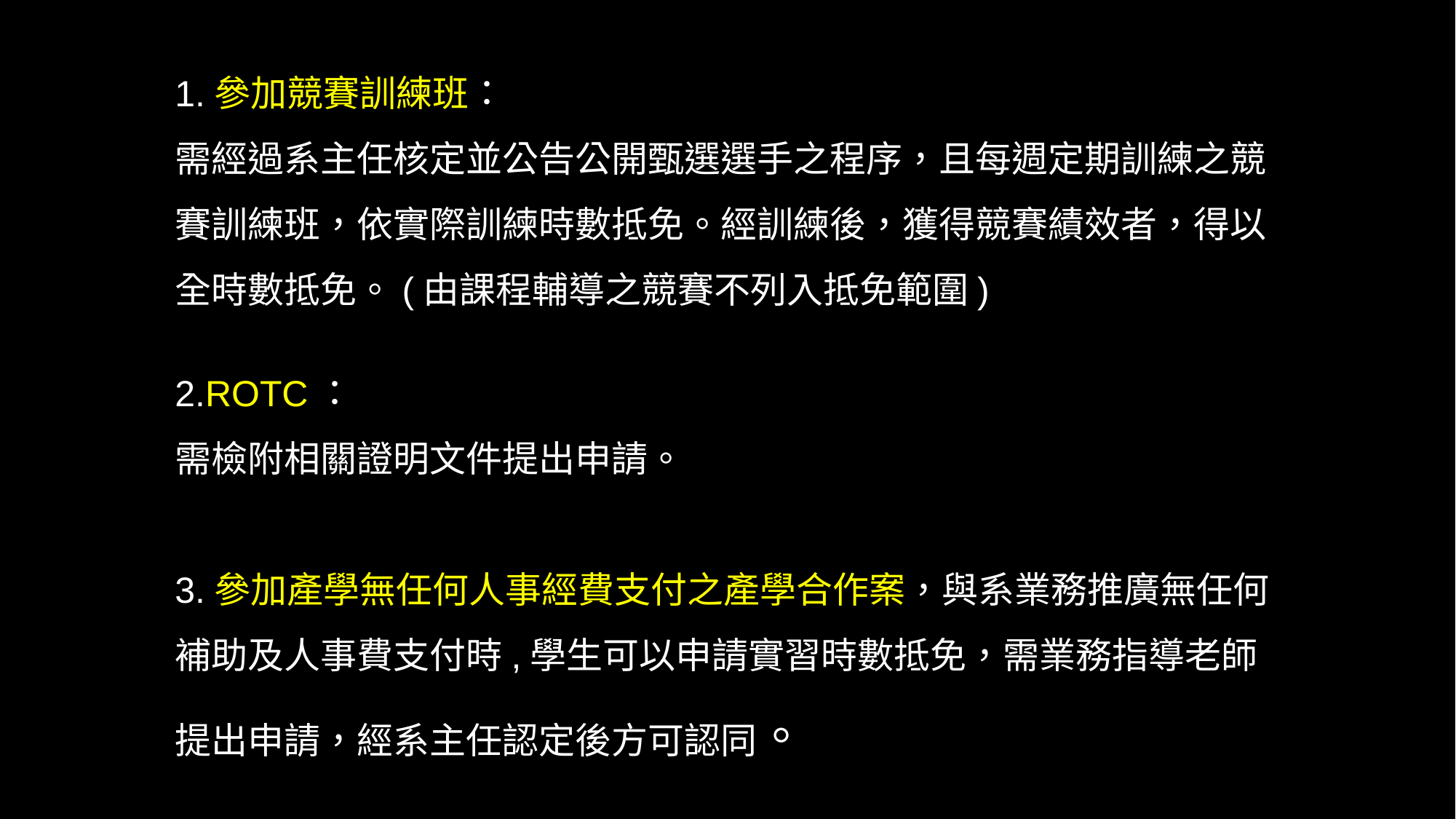

1.參加競賽訓練班：
需經過系主任核定並公告公開甄選選手之程序，且每週定期訓練之競賽訓練班，依實際訓練時數抵免。經訓練後，獲得競賽績效者，得以全時數抵免。(由課程輔導之競賽不列入抵免範圍)
2.ROTC：
需檢附相關證明文件提出申請。

3.參加產學無任何人事經費支付之產學合作案，與系業務推廣無任何補助及人事費支付時,學生可以申請實習時數抵免，需業務指導老師提出申請，經系主任認定後方可認同。